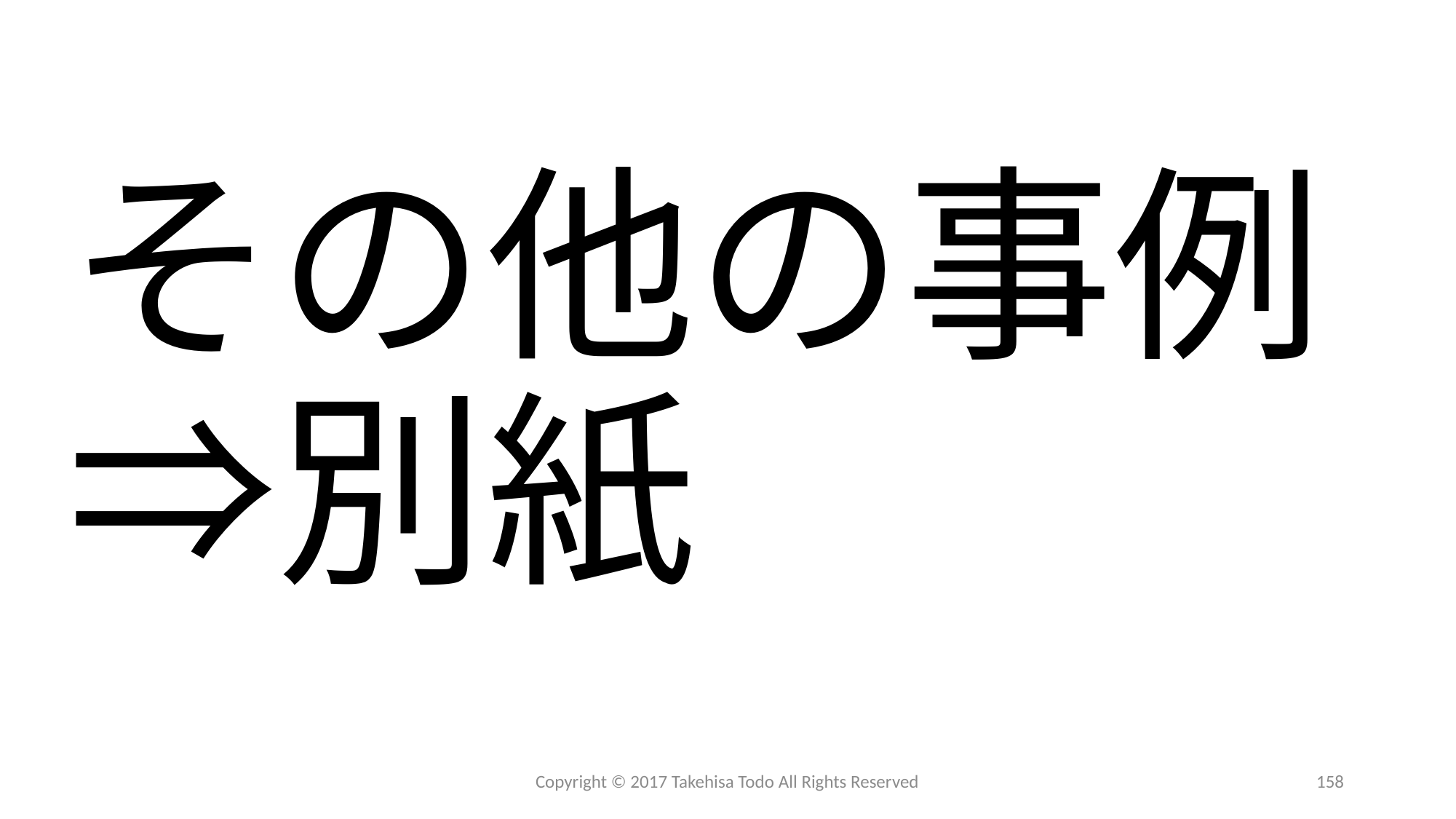

# その他の事例 ⇒別紙
Copyright © 2017 Takehisa Todo All Rights Reserved
158